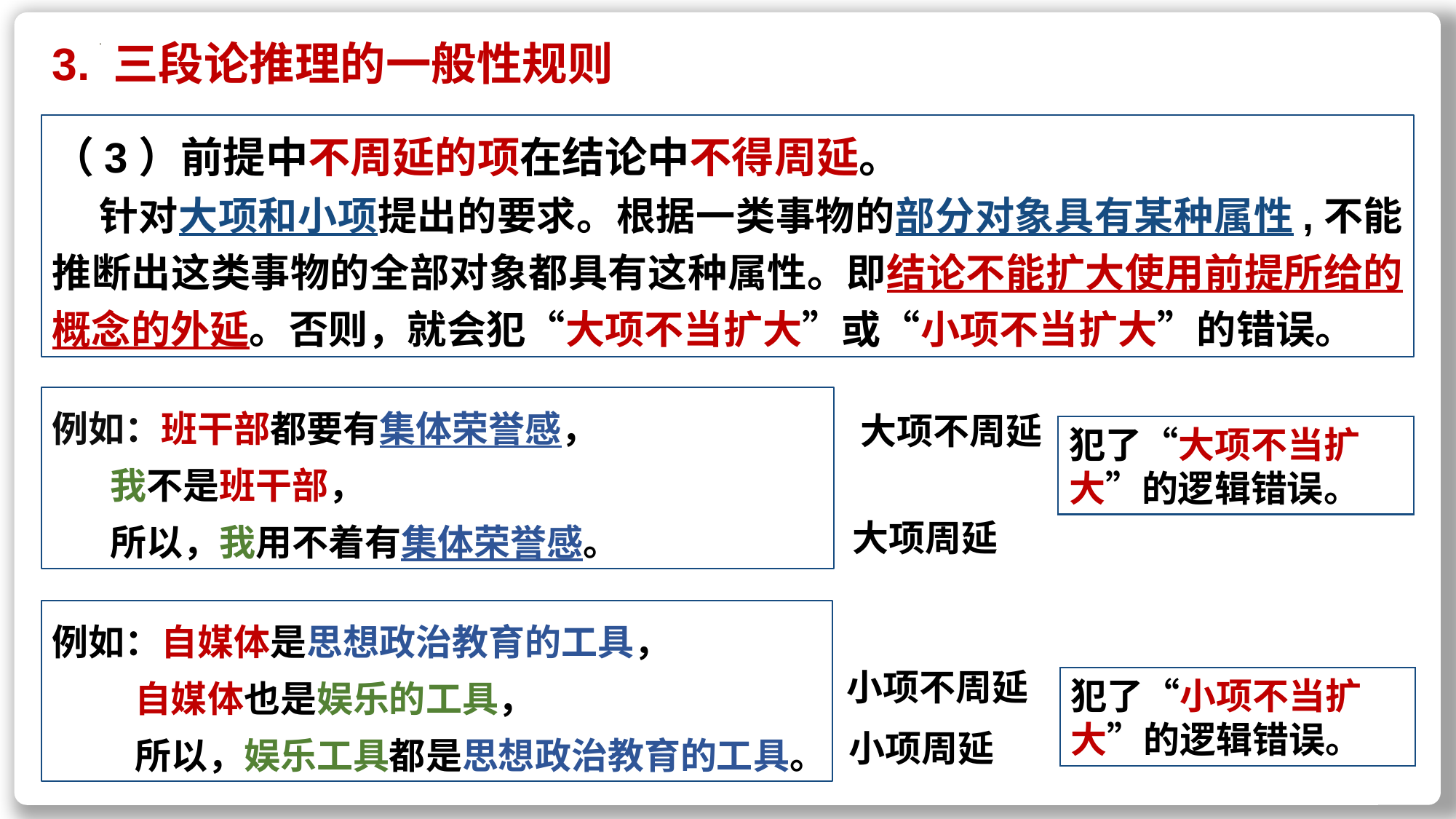

3. 三段论推理的一般性规则
（3）前提中不周延的项在结论中不得周延。
    针对大项和小项提出的要求。根据一类事物的部分对象具有某种属性,不能推断出这类事物的全部对象都具有这种属性。即结论不能扩大使用前提所给的概念的外延。否则，就会犯“大项不当扩大”或“小项不当扩大”的错误。
例如：班干部都要有集体荣誉感，
      我不是班干部，
      所以，我用不着有集体荣誉感。
 大项不周延
大项周延
犯了“大项不当扩大”的逻辑错误。
例如：自媒体是思想政治教育的工具，
         自媒体也是娱乐的工具，
         所以，娱乐工具都是思想政治教育的工具。
小项不周延
小项周延
犯了“小项不当扩大”的逻辑错误。